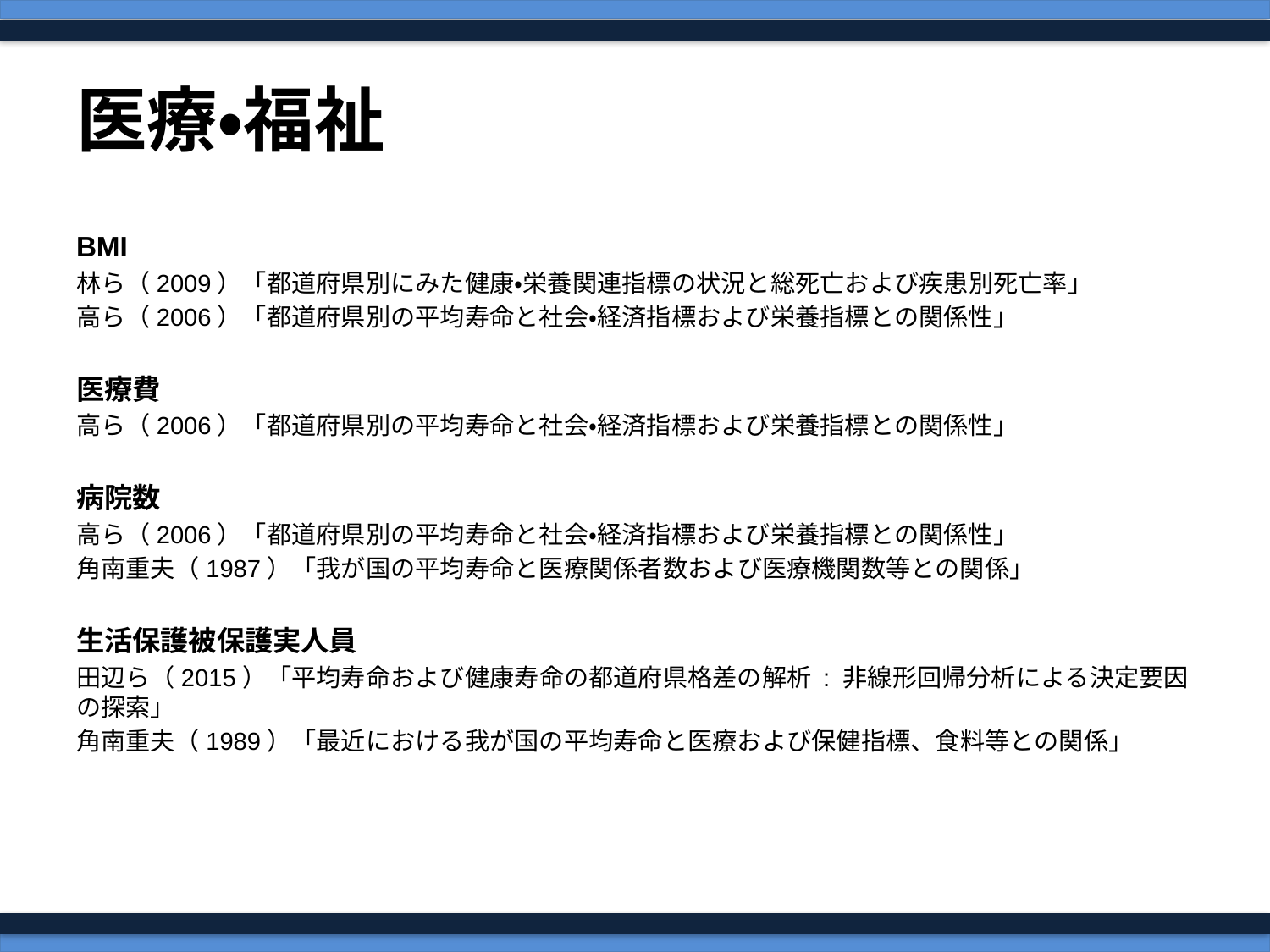

# 医療・福祉
BMI
林ら（2009）「都道府県別にみた健康・栄養関連指標の状況と総死亡および疾患別死亡率」
高ら（2006）「都道府県別の平均寿命と社会・経済指標および栄養指標との関係性」

医療費
高ら（2006）「都道府県別の平均寿命と社会・経済指標および栄養指標との関係性」

病院数
高ら（2006）「都道府県別の平均寿命と社会・経済指標および栄養指標との関係性」
角南重夫（1987）「我が国の平均寿命と医療関係者数および医療機関数等との関係」

生活保護被保護実人員
田辺ら（2015）「平均寿命および健康寿命の都道府県格差の解析 : 非線形回帰分析による決定要因の探索」
角南重夫（1989）「最近における我が国の平均寿命と医療および保健指標、食料等との関係」